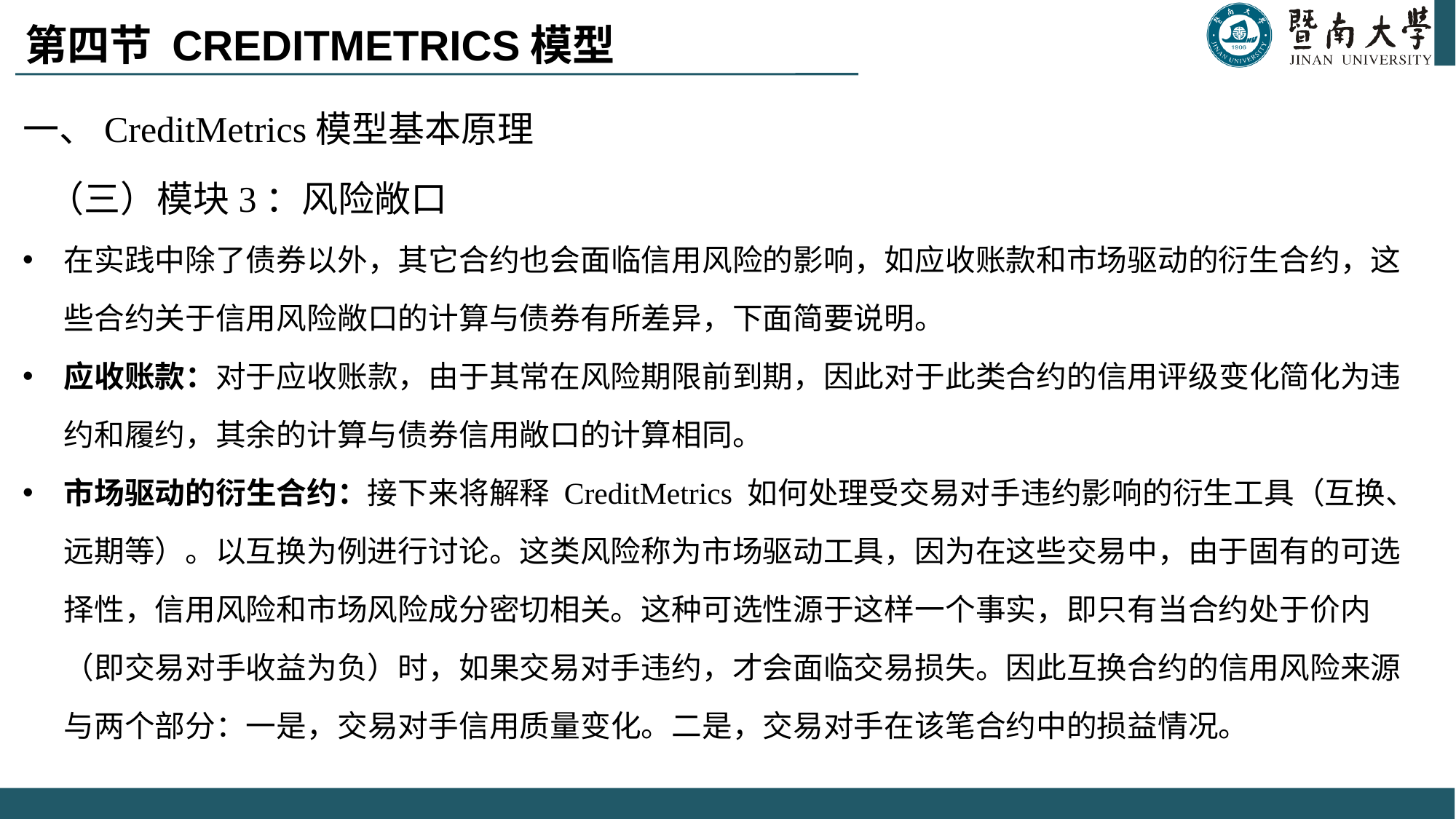

# 第四节 CreditMetrics模型
一、CreditMetrics模型基本原理
  （三）模块3：风险敞口
在实践中除了债券以外，其它合约也会面临信用风险的影响，如应收账款和市场驱动的衍生合约，这些合约关于信用风险敞口的计算与债券有所差异，下面简要说明。
应收账款：对于应收账款，由于其常在风险期限前到期，因此对于此类合约的信用评级变化简化为违约和履约，其余的计算与债券信用敞口的计算相同。
市场驱动的衍生合约：接下来将解释 CreditMetrics 如何处理受交易对手违约影响的衍生工具（互换、远期等）。以互换为例进行讨论。这类风险称为市场驱动工具，因为在这些交易中，由于固有的可选择性，信用风险和市场风险成分密切相关。这种可选性源于这样一个事实，即只有当合约处于价内（即交易对手收益为负）时，如果交易对手违约，才会面临交易损失。因此互换合约的信用风险来源与两个部分：一是，交易对手信用质量变化。二是，交易对手在该笔合约中的损益情况。